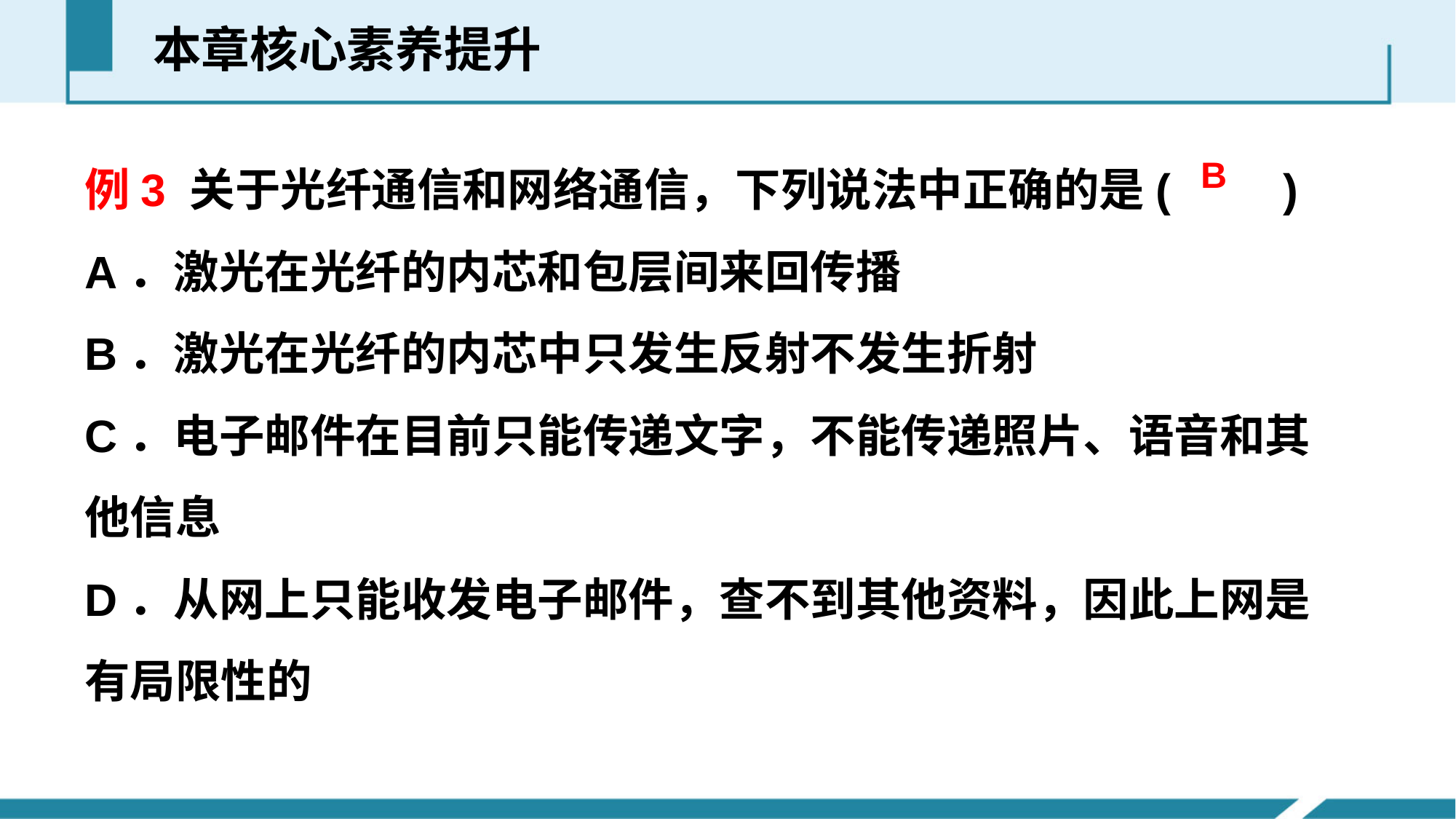

本章核心素养提升
例3 关于光纤通信和网络通信，下列说法中正确的是(　　)
A．激光在光纤的内芯和包层间来回传播
B．激光在光纤的内芯中只发生反射不发生折射
C．电子邮件在目前只能传递文字，不能传递照片、语音和其他信息
D．从网上只能收发电子邮件，查不到其他资料，因此上网是有局限性的
B